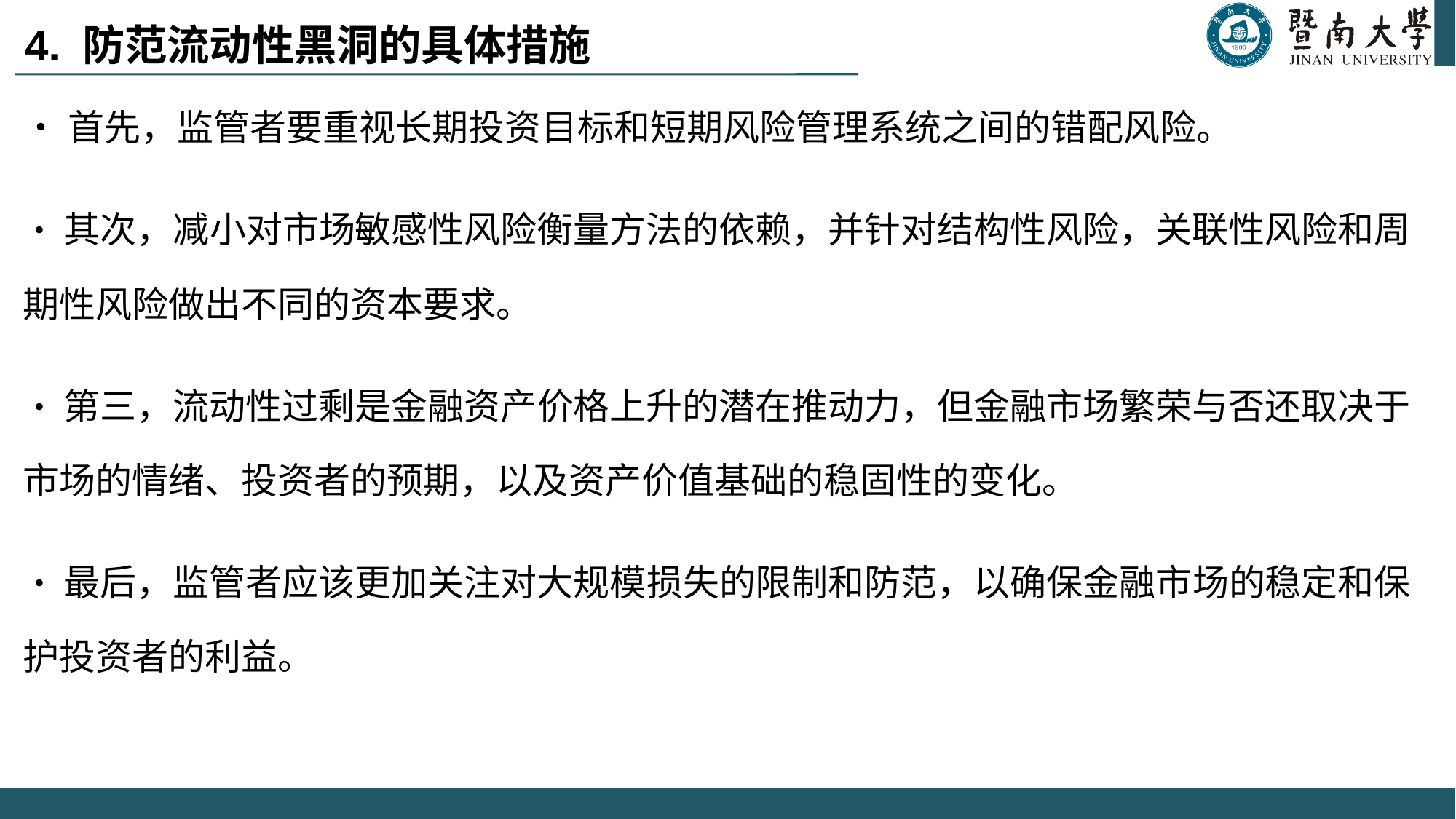

# 4. 防范流动性黑洞的具体措施

•首先，监管者要重视长期投资目标和短期风险管理系统之间的错配风险。

•其次，减小对市场敏感性风险衡量方法的依赖，并针对结构性风险，关联性风险和周期性风险做出不同的资本要求。

•第三，流动性过剩是金融资产价格上升的潜在推动力，但金融市场繁荣与否还取决于市场的情绪、投资者的预期，以及资产价值基础的稳固性的变化。

•最后，监管者应该更加关注对大规模损失的限制和防范，以确保金融市场的稳定和保护投资者的利益。